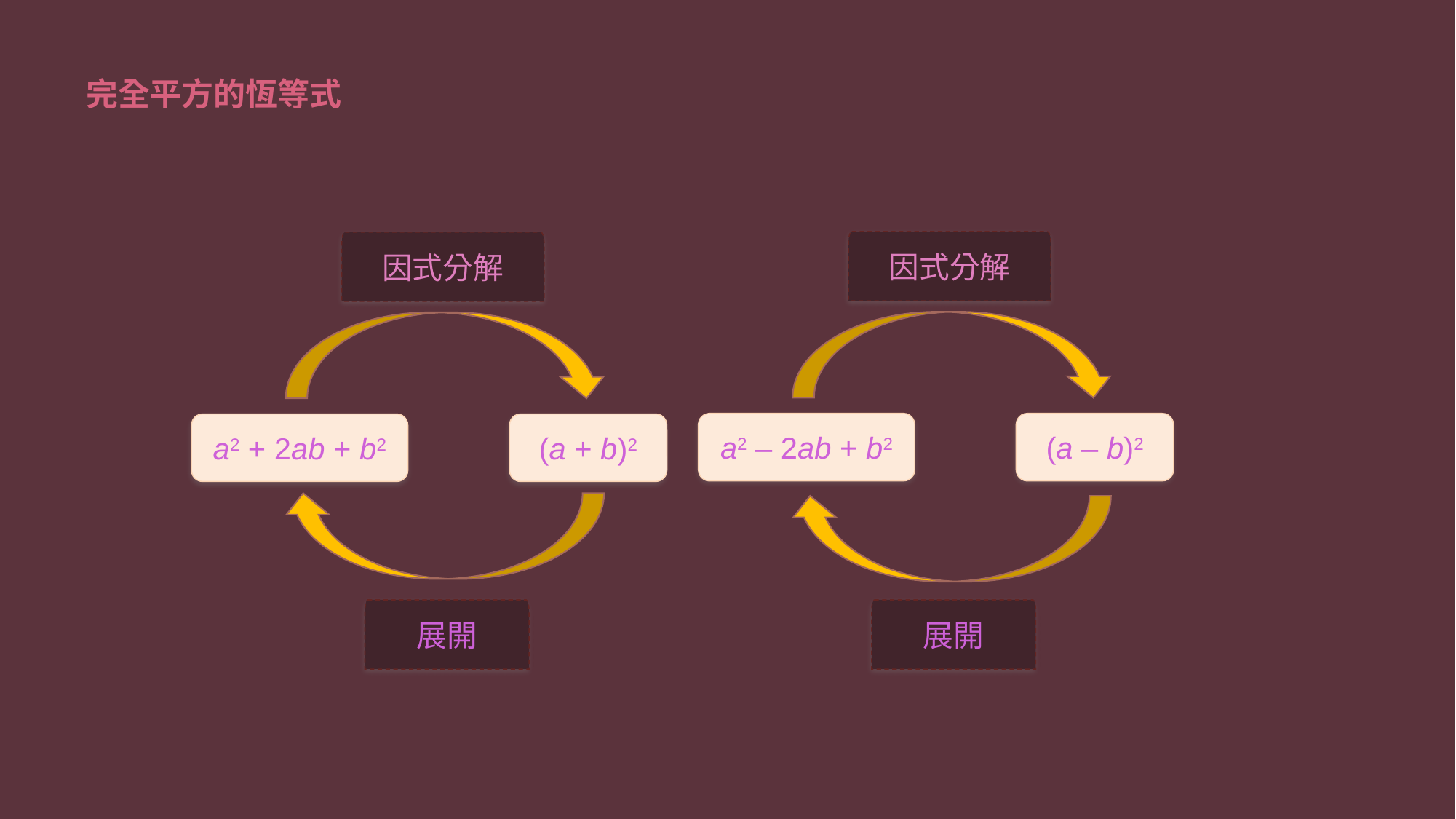

# 完全平方的恆等式
因式分解
因式分解

a2 – 2ab + b2
(a – b)2
a2 + 2ab + b2
(a + b)2

展開
展開